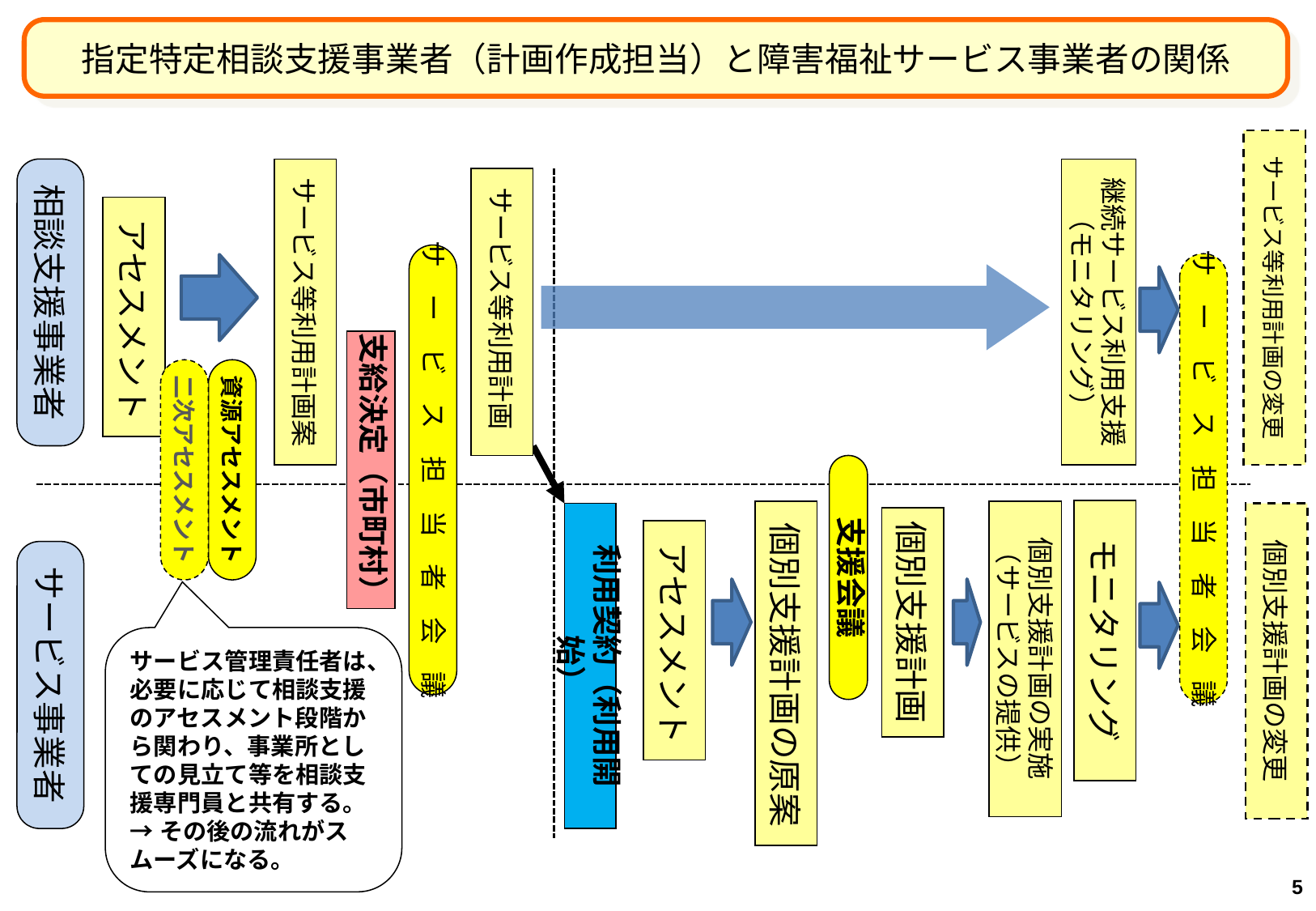

指定特定相談支援事業者（計画作成担当）と障害福祉サービス事業者の関係
サービス等利用計画の変更
相談支援事業者
 サービス等利用計画案
継続サービス利用支援
（モニタリング）
 サービス等利用計画
 アセスメント
サ　ー　ビ　ス　担　当　者　会　議
サ　ー　ビ　ス　担　当　者　会　議

支給決定（市町村）
二次アセスメント
資源アセスメント

支援会議
モニタリング
 個別支援計画の原案
個別支援計画の実施
（サービスの提供）
利用契約（利用開始）
個別支援計画の変更
個別支援計画
 アセスメント
サービス事業者

サービス管理責任者は、必要に応じて相談支援のアセスメント段階から関わり、事業所としての見立て等を相談支援専門員と共有する。
→その後の流れがスムーズになる。
5